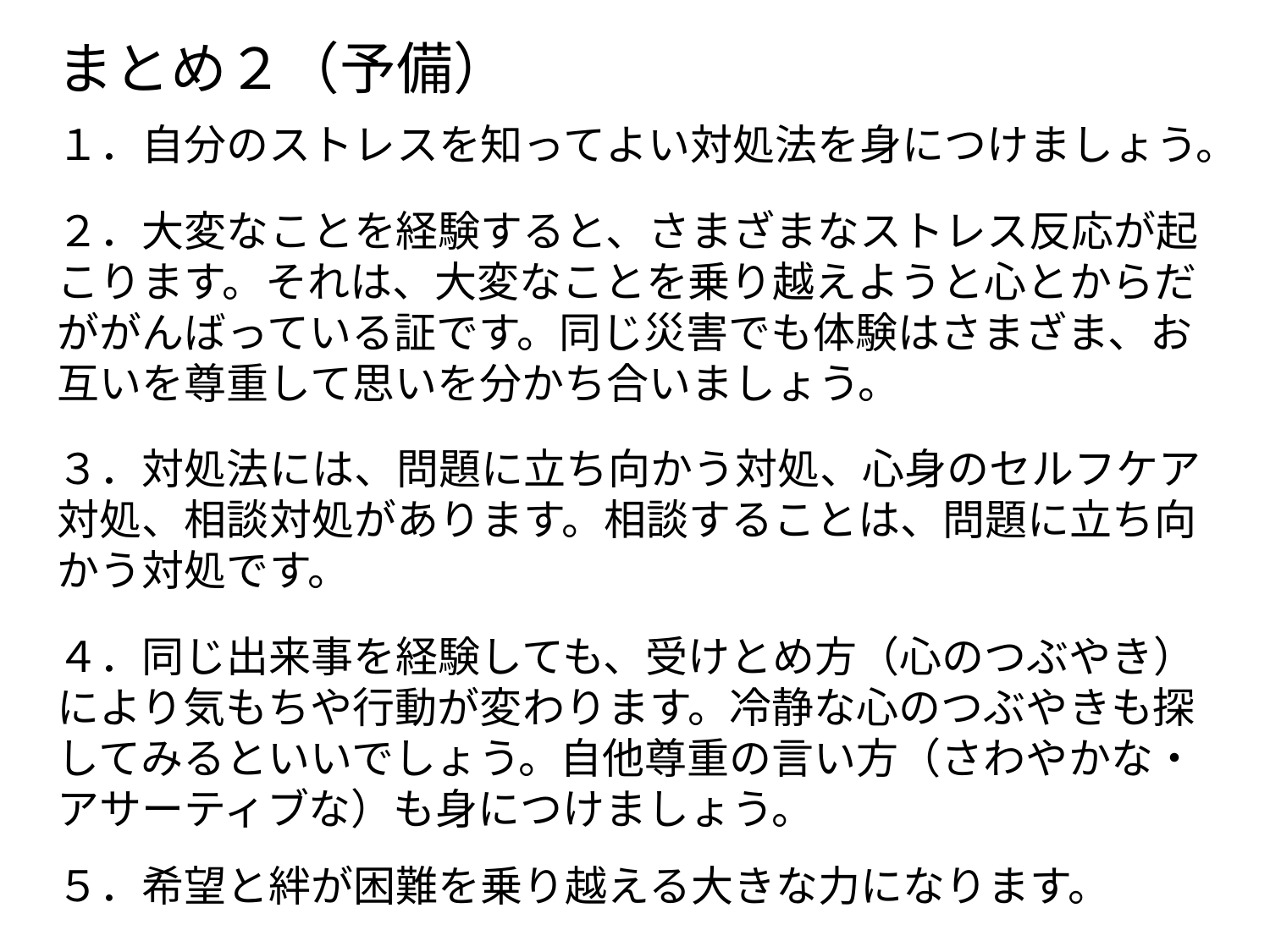

まとめ２（予備）

１．自分のストレスを知ってよい対処法を身につけましょう。

２．大変なことを経験すると、さまざまなストレス反応が起こります。それは、大変なことを乗り越えようと心とからだががんばっている証です。同じ災害でも体験はさまざま、お互いを尊重して思いを分かち合いましょう。

３．対処法には、問題に立ち向かう対処、心身のセルフケア対処、相談対処があります。相談することは、問題に立ち向かう対処です。

４．同じ出来事を経験しても、受けとめ方（心のつぶやき）により気もちや行動が変わります。冷静な心のつぶやきも探してみるといいでしょう。自他尊重の言い方（さわやかな・アサーティブな）も身につけましょう。

５．希望と絆が困難を乗り越える大きな力になります。